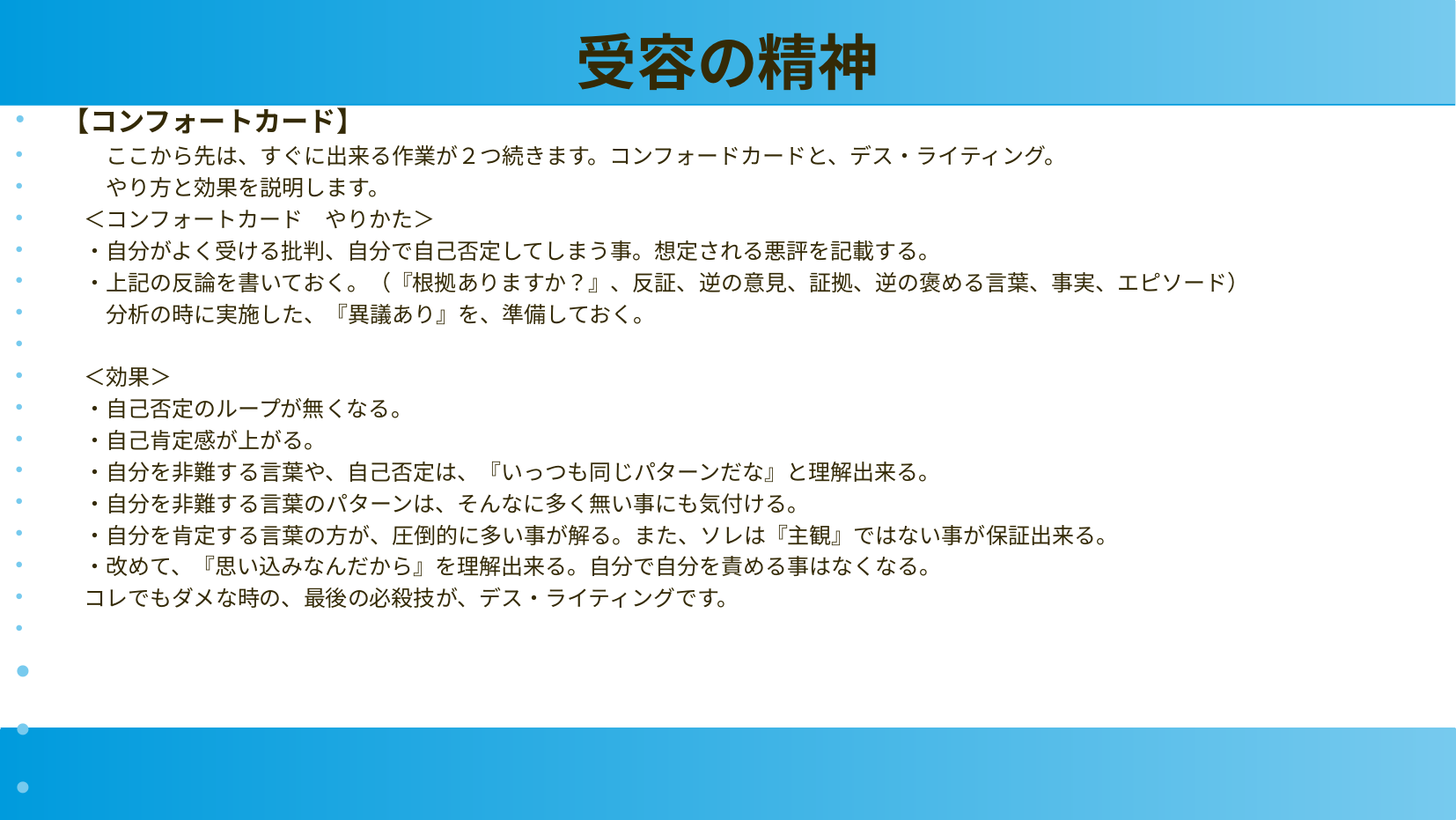

受容の精神
【コンフォートカード】
　　ここから先は、すぐに出来る作業が２つ続きます。コンフォードカードと、デス・ライティング。
　　やり方と効果を説明します。
　＜コンフォートカード　やりかた＞
　・自分がよく受ける批判、自分で自己否定してしまう事。想定される悪評を記載する。
　・上記の反論を書いておく。（『根拠ありますか？』、反証、逆の意見、証拠、逆の褒める言葉、事実、エピソード）
　　分析の時に実施した、『異議あり』を、準備しておく。

　＜効果＞
　・自己否定のループが無くなる。
　・自己肯定感が上がる。
　・自分を非難する言葉や、自己否定は、『いっつも同じパターンだな』と理解出来る。
　・自分を非難する言葉のパターンは、そんなに多く無い事にも気付ける。
　・自分を肯定する言葉の方が、圧倒的に多い事が解る。また、ソレは『主観』ではない事が保証出来る。
　・改めて、『思い込みなんだから』を理解出来る。自分で自分を責める事はなくなる。
　コレでもダメな時の、最後の必殺技が、デス・ライティングです。